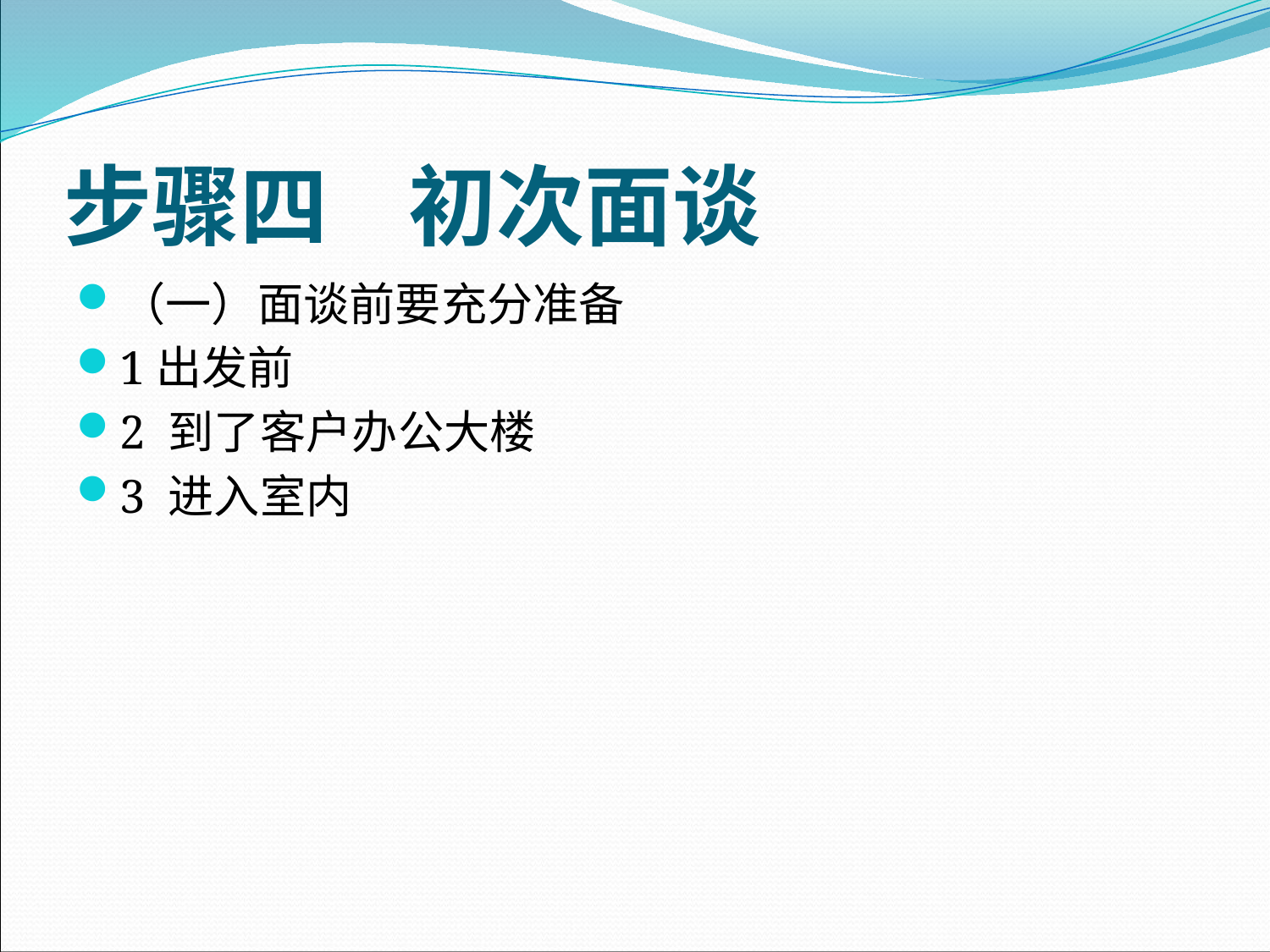

# 步骤四    初次面谈
（一）面谈前要充分准备
1出发前
2 到了客户办公大楼
3 进入室内